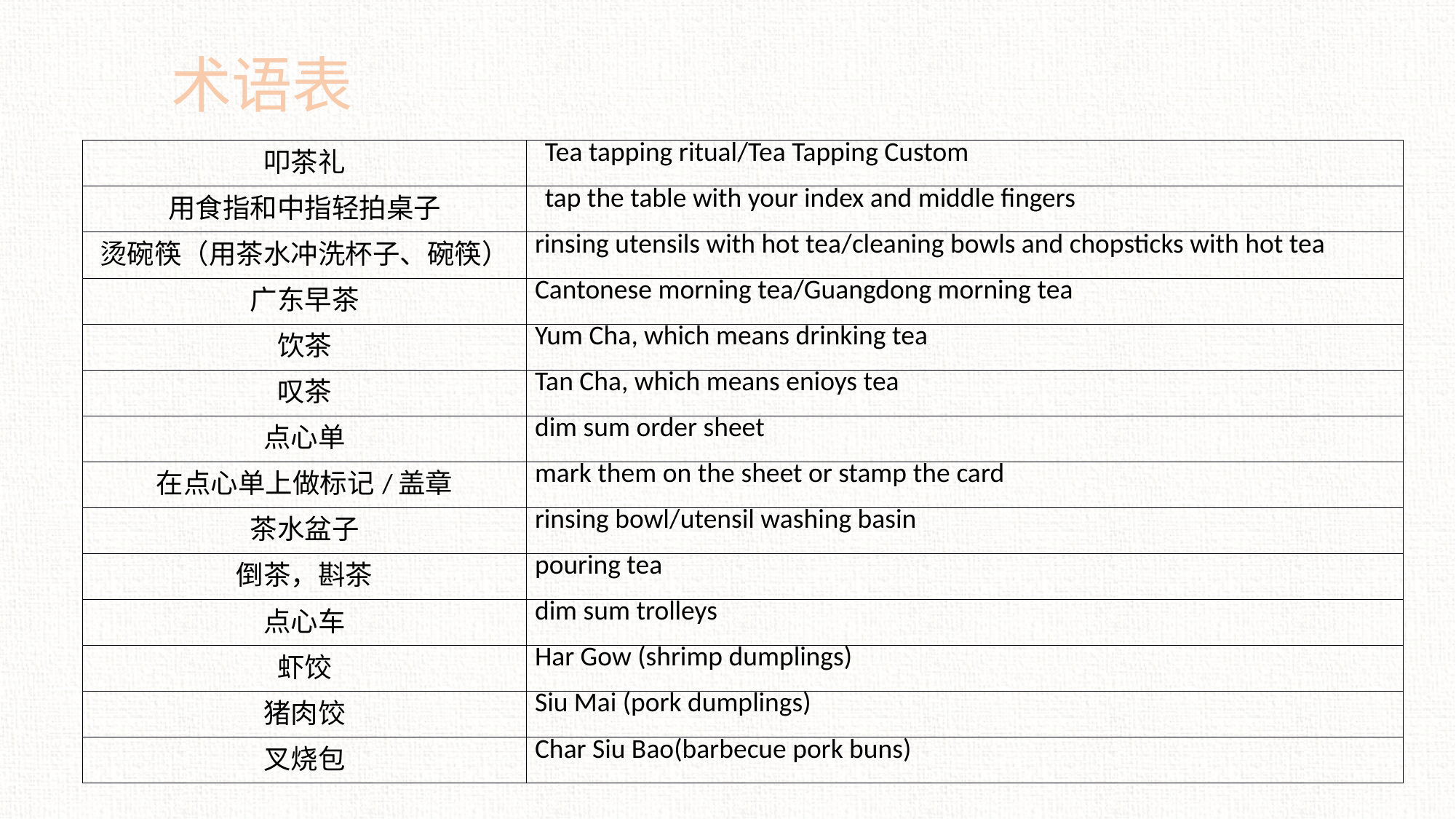

术语表
| 叩茶礼 | Tea tapping ritual/Tea Tapping Custom |
| --- | --- |
| 用食指和中指轻拍桌子 | tap the table with your index and middle fingers |
| 烫碗筷（用茶水冲洗杯子、碗筷） | rinsing utensils with hot tea/cleaning bowls and chopsticks with hot tea |
| 广东早茶 | Cantonese morning tea/Guangdong morning tea |
| 饮茶 | Yum Cha, which means drinking tea |
| 叹茶 | Tan Cha, which means enioys tea |
| 点心单 | dim sum order sheet |
| 在点心单上做标记/盖章 | mark them on the sheet or stamp the card |
| 茶水盆子 | rinsing bowl/utensil washing basin |
| 倒茶，斟茶 | pouring tea |
| 点心车 | dim sum trolleys |
| 虾饺 | Har Gow (shrimp dumplings) |
| 猪肉饺 | Siu Mai (pork dumplings) |
| 叉烧包 | Char Siu Bao(barbecue pork buns) |